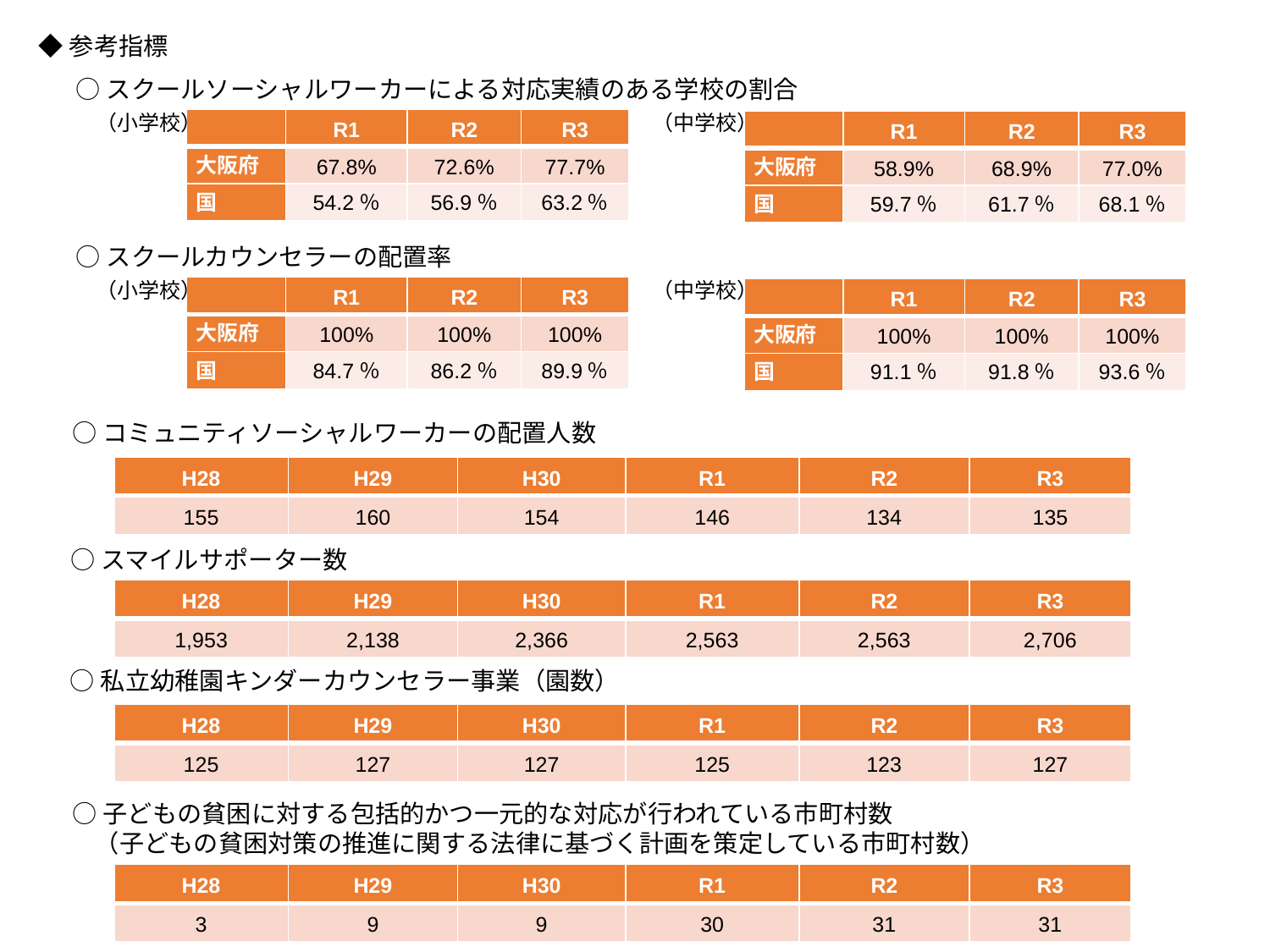

◆参考指標
○スクールソーシャルワーカーによる対応実績のある学校の割合
（小学校）
（中学校）
|  | R1 | R2 | R3 |
| --- | --- | --- | --- |
| 大阪府 | 67.8% | 72.6% | 77.7% |
| 国 | 54.2％ | 56.9％ | 63.2％ |
|  | R1 | R2 | R3 |
| --- | --- | --- | --- |
| 大阪府 | 58.9% | 68.9% | 77.0% |
| 国 | 59.7％ | 61.7％ | 68.1％ |
○スクールカウンセラーの配置率
（小学校）
（中学校）
|  | R1 | R2 | R3 |
| --- | --- | --- | --- |
| 大阪府 | 100% | 100% | 100% |
| 国 | 84.7％ | 86.2％ | 89.9％ |
|  | R1 | R2 | R3 |
| --- | --- | --- | --- |
| 大阪府 | 100% | 100% | 100% |
| 国 | 91.1％ | 91.8％ | 93.6％ |
○コミュニティソーシャルワーカーの配置人数
| H28 | H29 | H30 | R1 | R2 | R3 |
| --- | --- | --- | --- | --- | --- |
| 155 | 160 | 154 | 146 | 134 | 135 |
○スマイルサポーター数
| H28 | H29 | H30 | R1 | R2 | R3 |
| --- | --- | --- | --- | --- | --- |
| 1,953 | 2,138 | 2,366 | 2,563 | 2,563 | 2,706 |
○私立幼稚園キンダーカウンセラー事業（園数）
| H28 | H29 | H30 | R1 | R2 | R3 |
| --- | --- | --- | --- | --- | --- |
| 125 | 127 | 127 | 125 | 123 | 127 |
○子どもの貧困に対する包括的かつ一元的な対応が行われている市町村数
   （子どもの貧困対策の推進に関する法律に基づく計画を策定している市町村数）
| H28 | H29 | H30 | R1 | R2 | R3 |
| --- | --- | --- | --- | --- | --- |
| 3 | 9 | 9 | 30 | 31 | 31 |